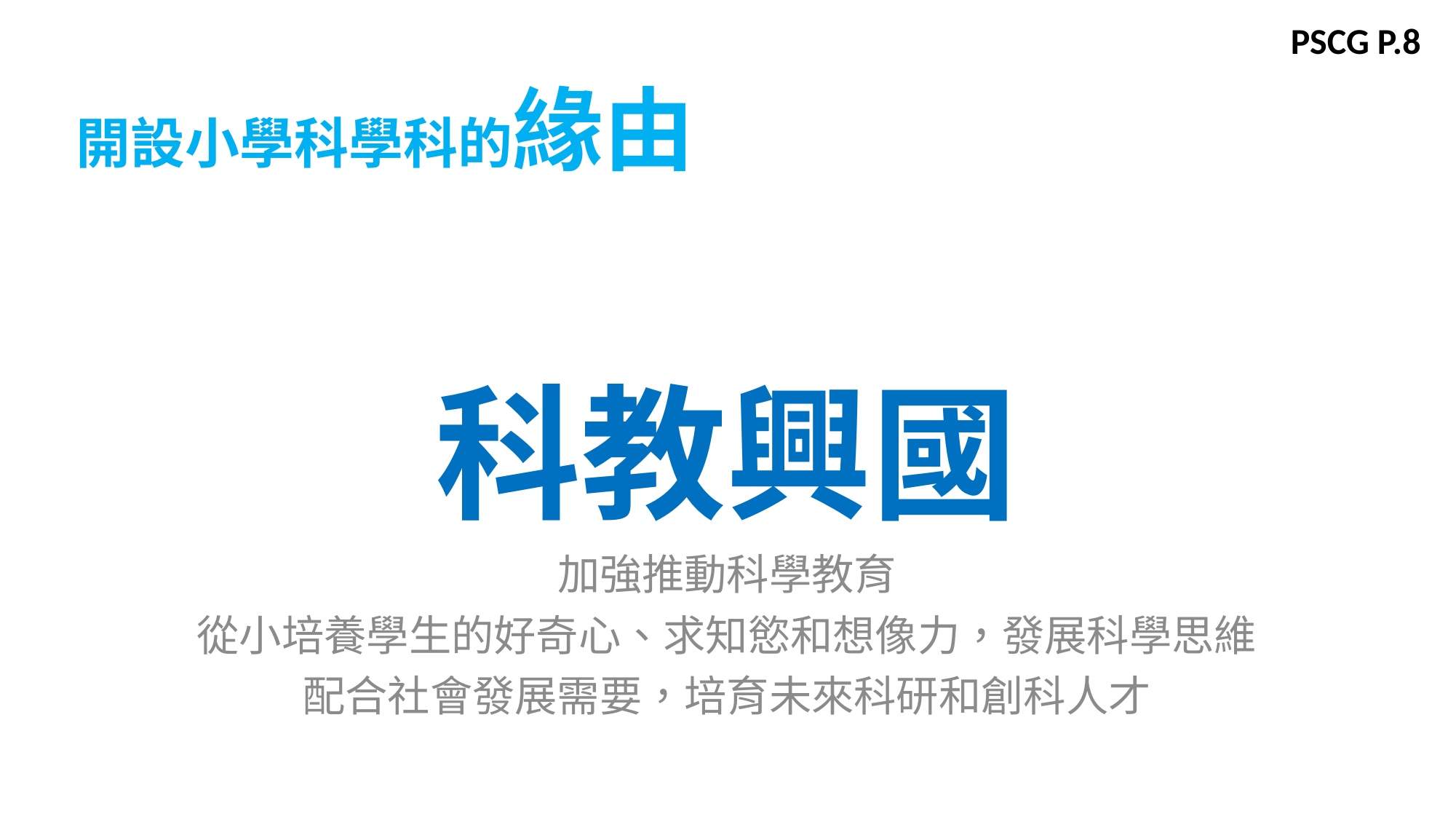

PSCG P.8
開設小學科學科的緣由
# 科教興國
加強推動科學教育
從小培養學生的好奇心、求知慾和想像力，發展科學思維
配合社會發展需要，培育未來科研和創科人才